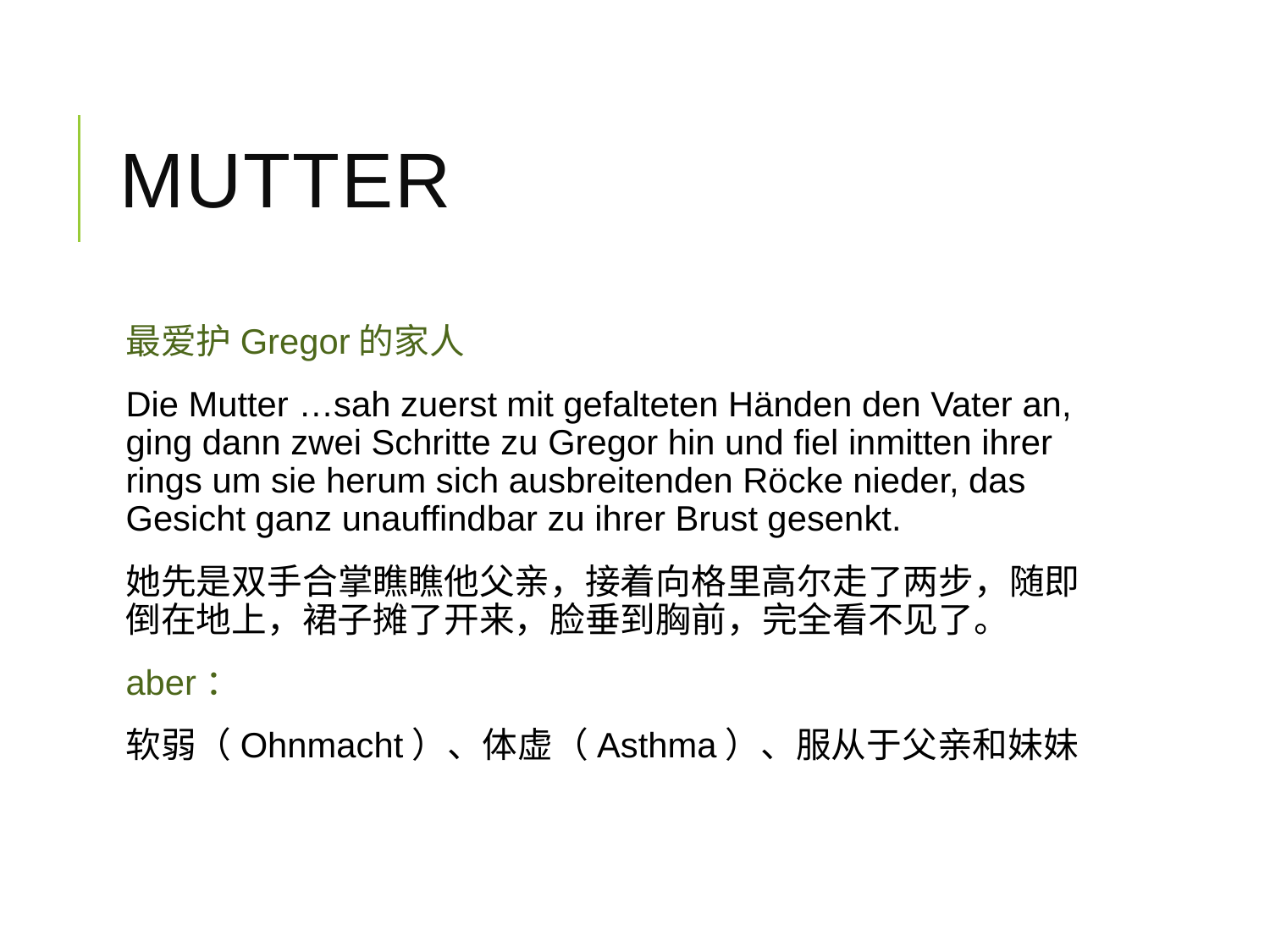

# Mutter
最爱护Gregor的家人
Die Mutter …sah zuerst mit gefalteten Händen den Vater an, ging dann zwei Schritte zu Gregor hin und fiel inmitten ihrer rings um sie herum sich ausbreitenden Röcke nieder, das Gesicht ganz unauffindbar zu ihrer Brust gesenkt.
她先是双手合掌瞧瞧他父亲，接着向格里高尔走了两步，随即倒在地上，裙子摊了开来，脸垂到胸前，完全看不见了。
aber：
软弱（Ohnmacht）、体虚（Asthma）、服从于父亲和妹妹